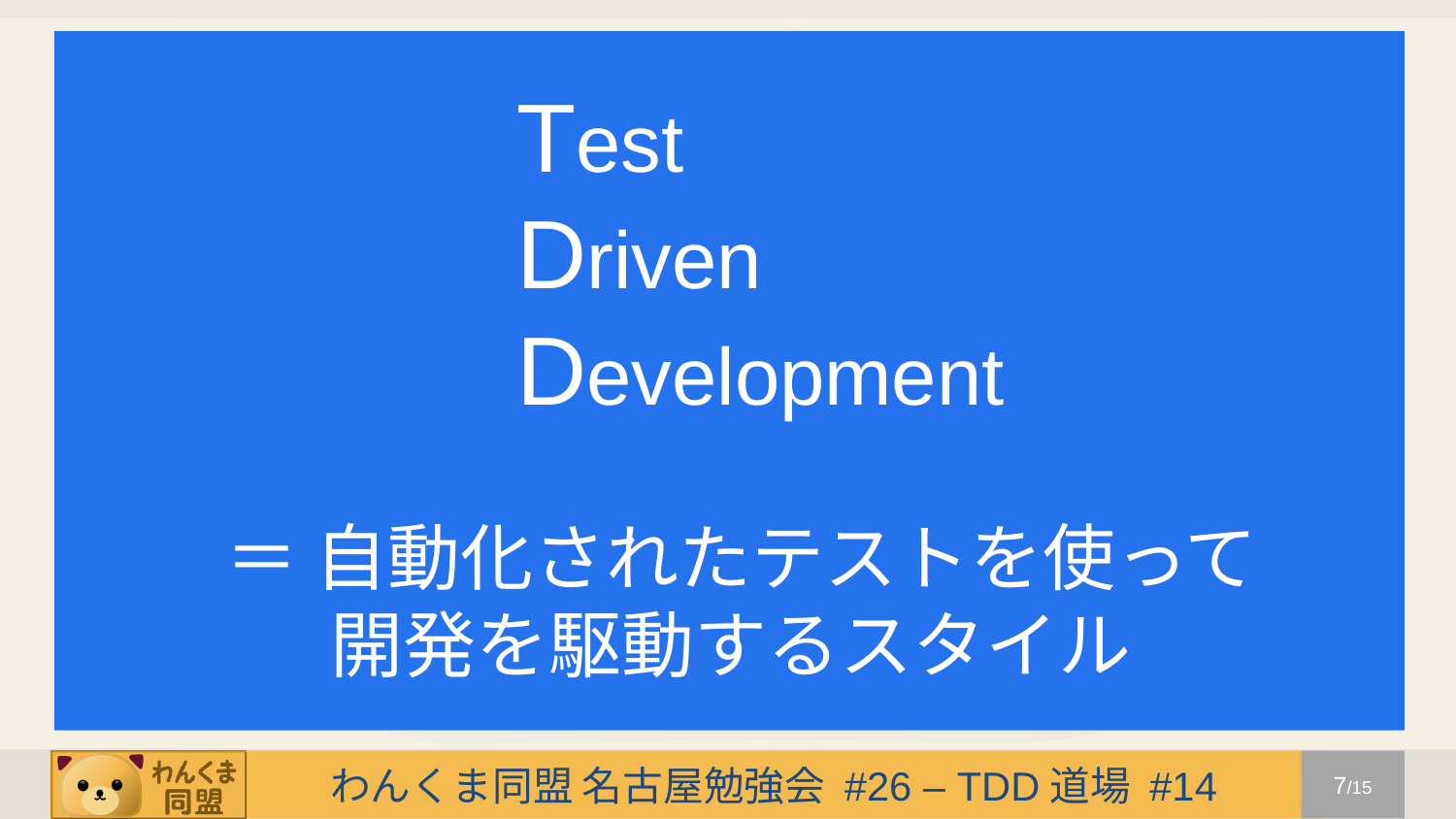

# Test Driven Development ＝ 自動化されたテストを使って 　  開発を駆動するスタイル